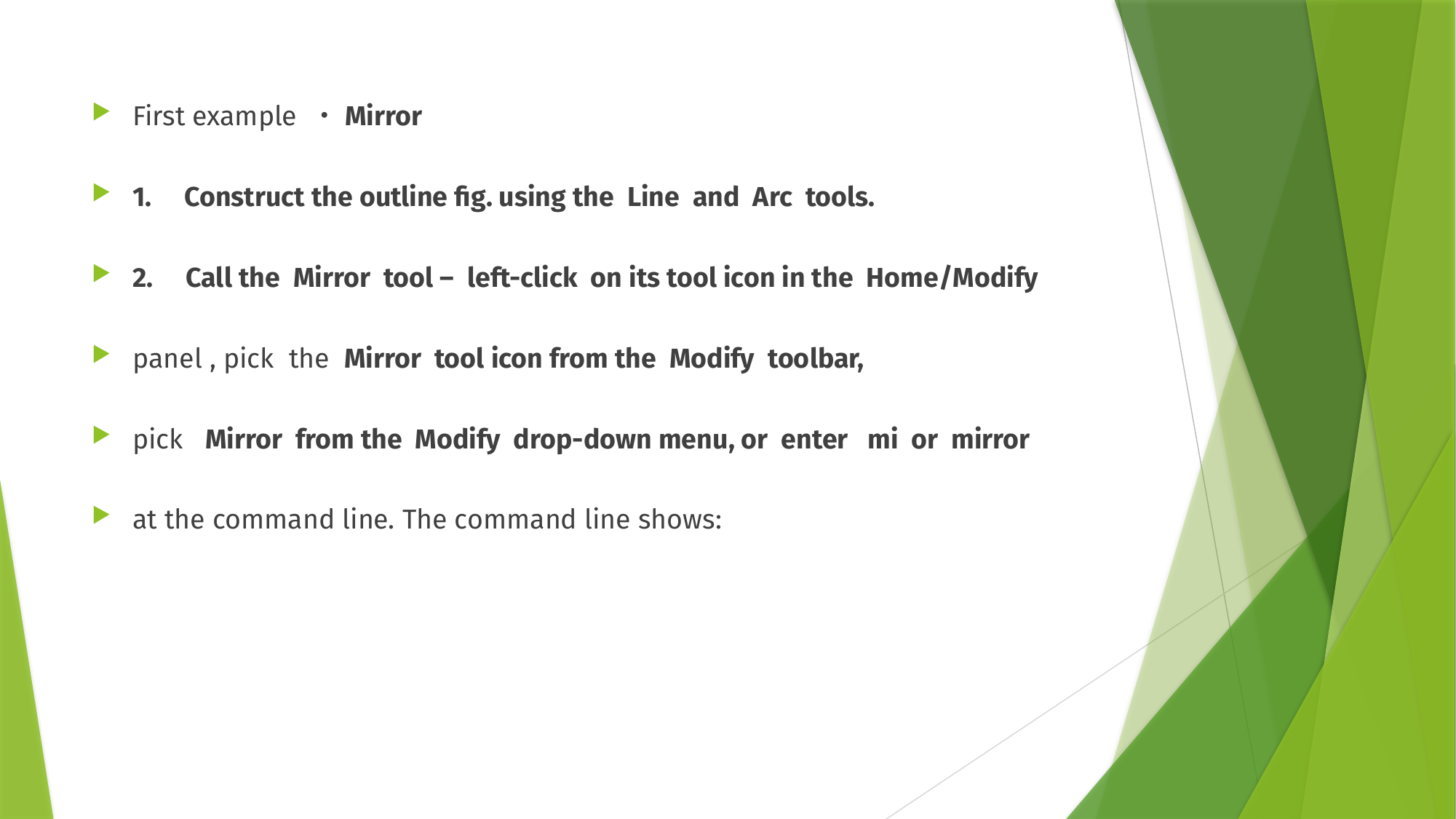

First example ・Mirror
1.     Construct the outline fig. using the  Line  and  Arc  tools.
2.     Call the  Mirror  tool –  left-click  on its tool icon in the  Home/Modify
panel , pick  the  Mirror  tool icon from the  Modify  toolbar,
pick   Mirror  from the  Modify  drop-down menu, or  enter   mi  or  mirror
at the command line. The command line shows: